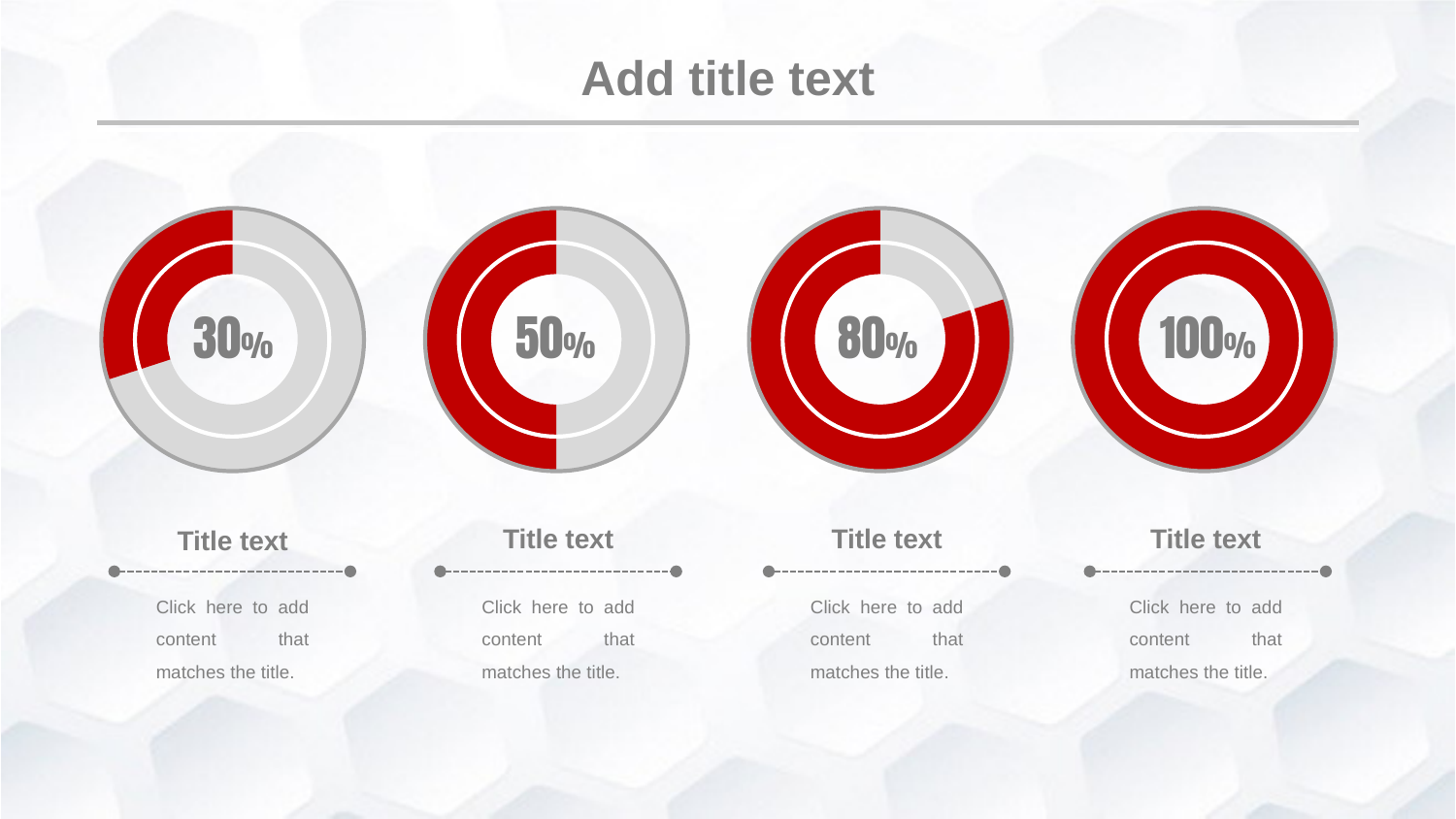

Add title text

### Chart

| Category | 列1 |
|---|---|
| 第一季度 | 70.0 |
| 第二季度 | 30.0 |

### Chart

| Category | 列1 |
|---|---|
| 第一季度 | 50.0 |
| 第二季度 | 50.0 |

### Chart

| Category | 列1 |
|---|---|
| 第一季度 | 20.0 |
| 第二季度 | 80.0 |

### Chart

| Category | 列1 |
|---|---|
| 第一季度 | 0.0 |
| 第二季度 | 100.0 |
30%
50%
80%
100%
Title text
Title text
Title text
Title text
Click here to add content that matches the title.
Click here to add content that matches the title.
Click here to add content that matches the title.
Click here to add content that matches the title.